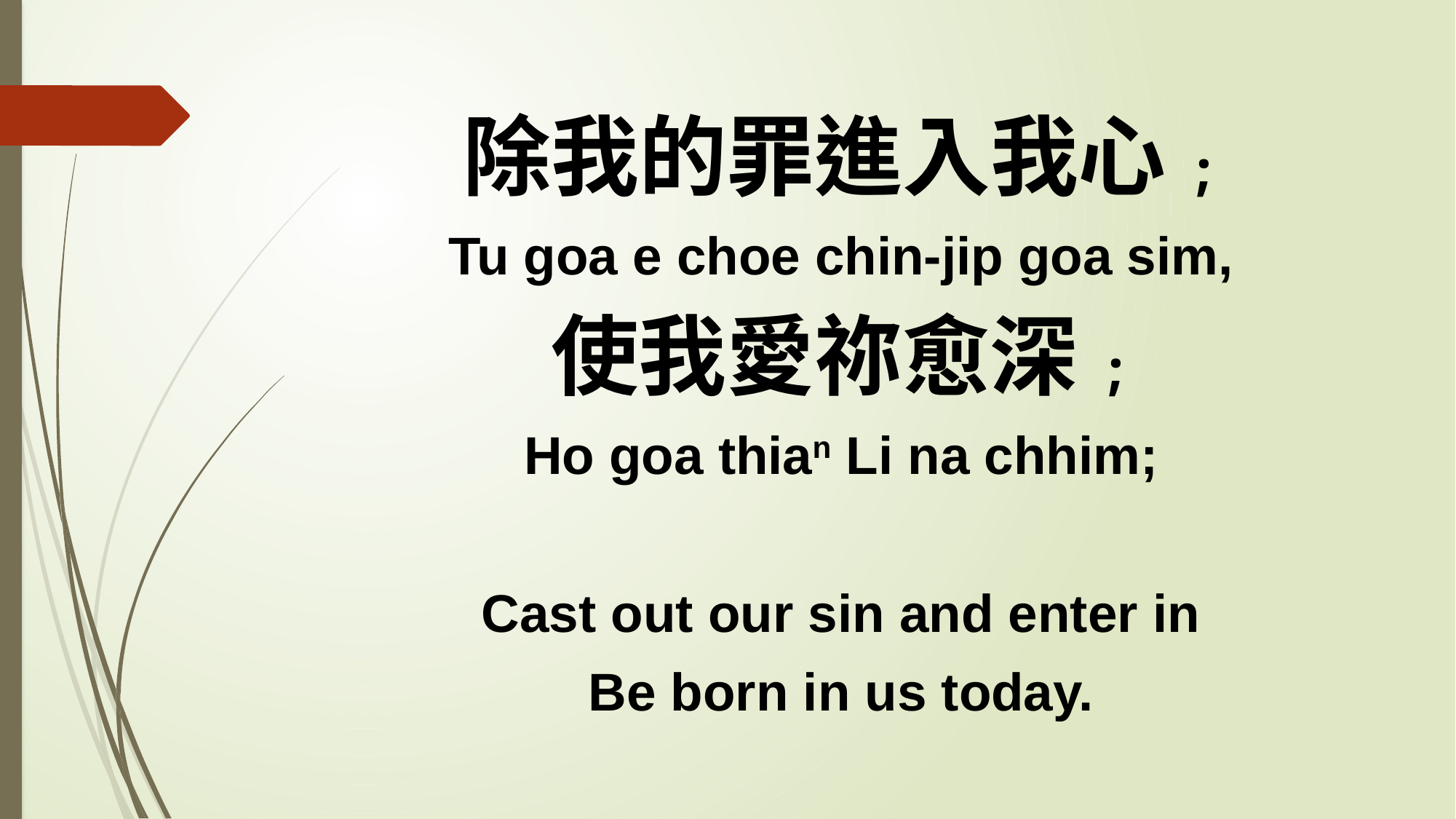

除我的罪進入我心;
Tu goa e choe chin-jip goa sim,
使我愛祢愈深;
Ho goa thian Li na chhim;

Cast out our sin and enter in
Be born in us today.